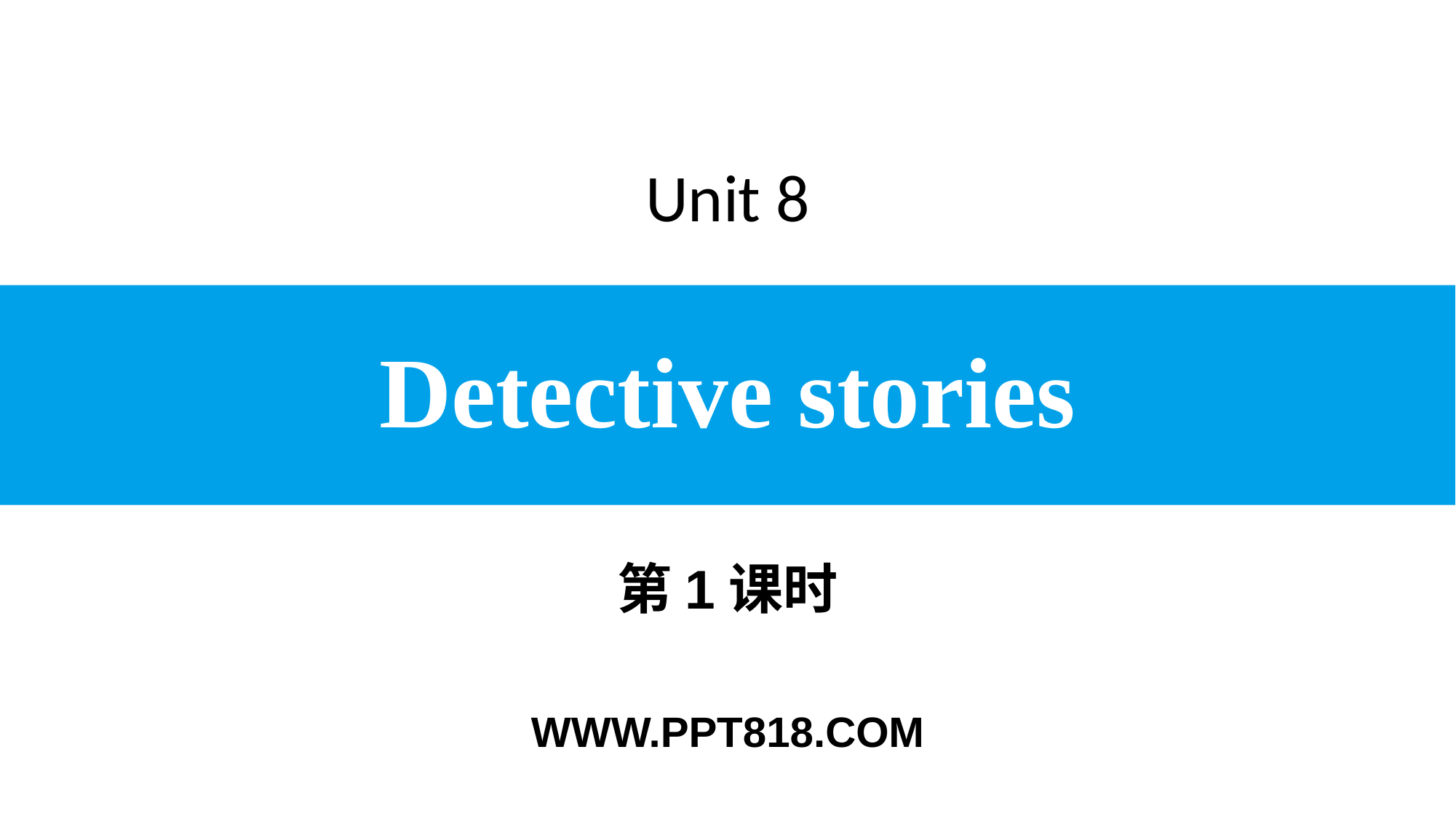

Unit 8
# Detective stories
第1课时
WWW.PPT818.COM